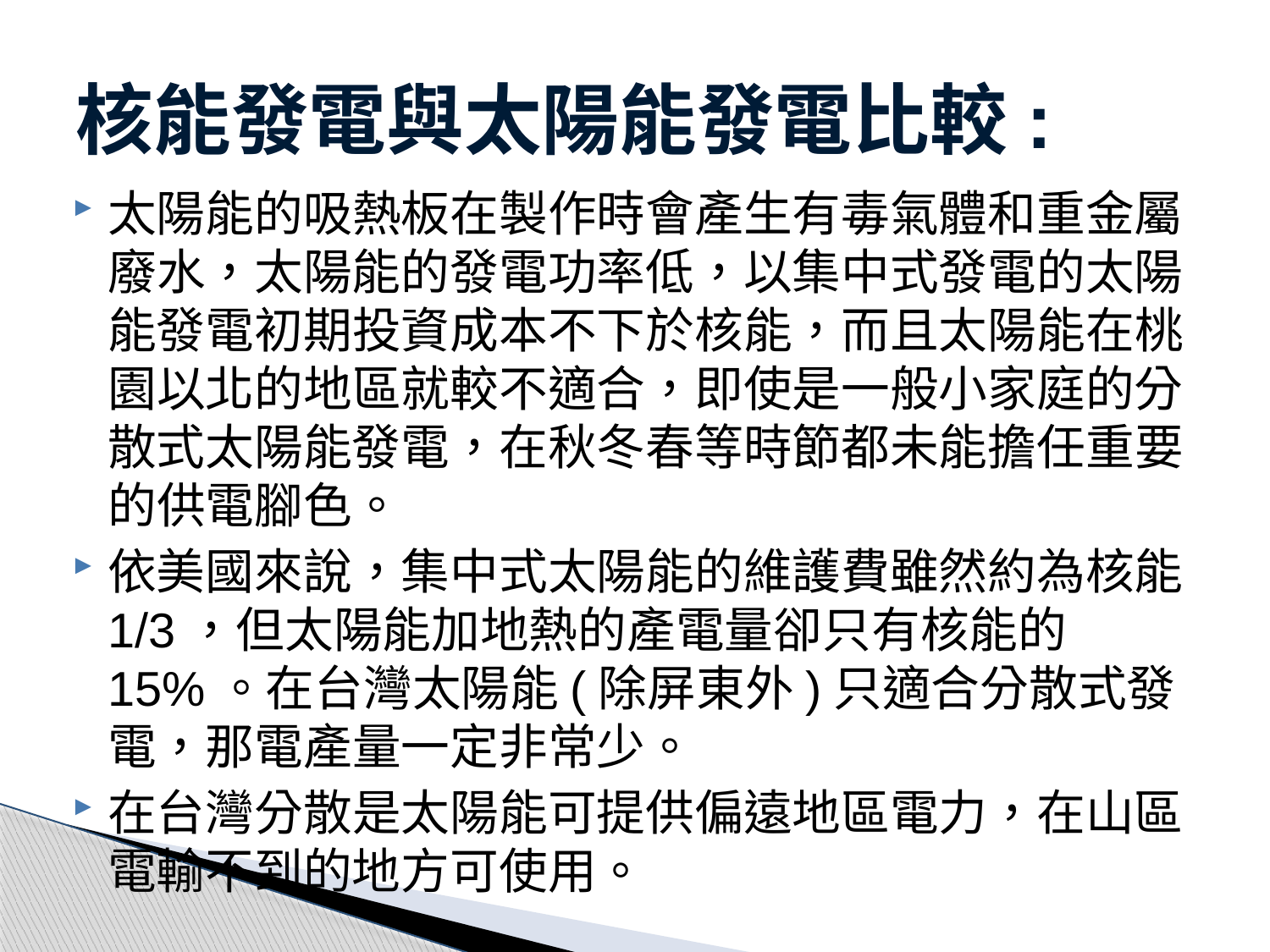

# 核能發電與太陽能發電比較:
太陽能的吸熱板在製作時會產生有毒氣體和重金屬廢水，太陽能的發電功率低，以集中式發電的太陽能發電初期投資成本不下於核能，而且太陽能在桃園以北的地區就較不適合，即使是一般小家庭的分散式太陽能發電，在秋冬春等時節都未能擔任重要的供電腳色。
依美國來說，集中式太陽能的維護費雖然約為核能1/3，但太陽能加地熱的產電量卻只有核能的15%。在台灣太陽能(除屏東外)只適合分散式發電，那電產量一定非常少。
在台灣分散是太陽能可提供偏遠地區電力，在山區電輸不到的地方可使用。